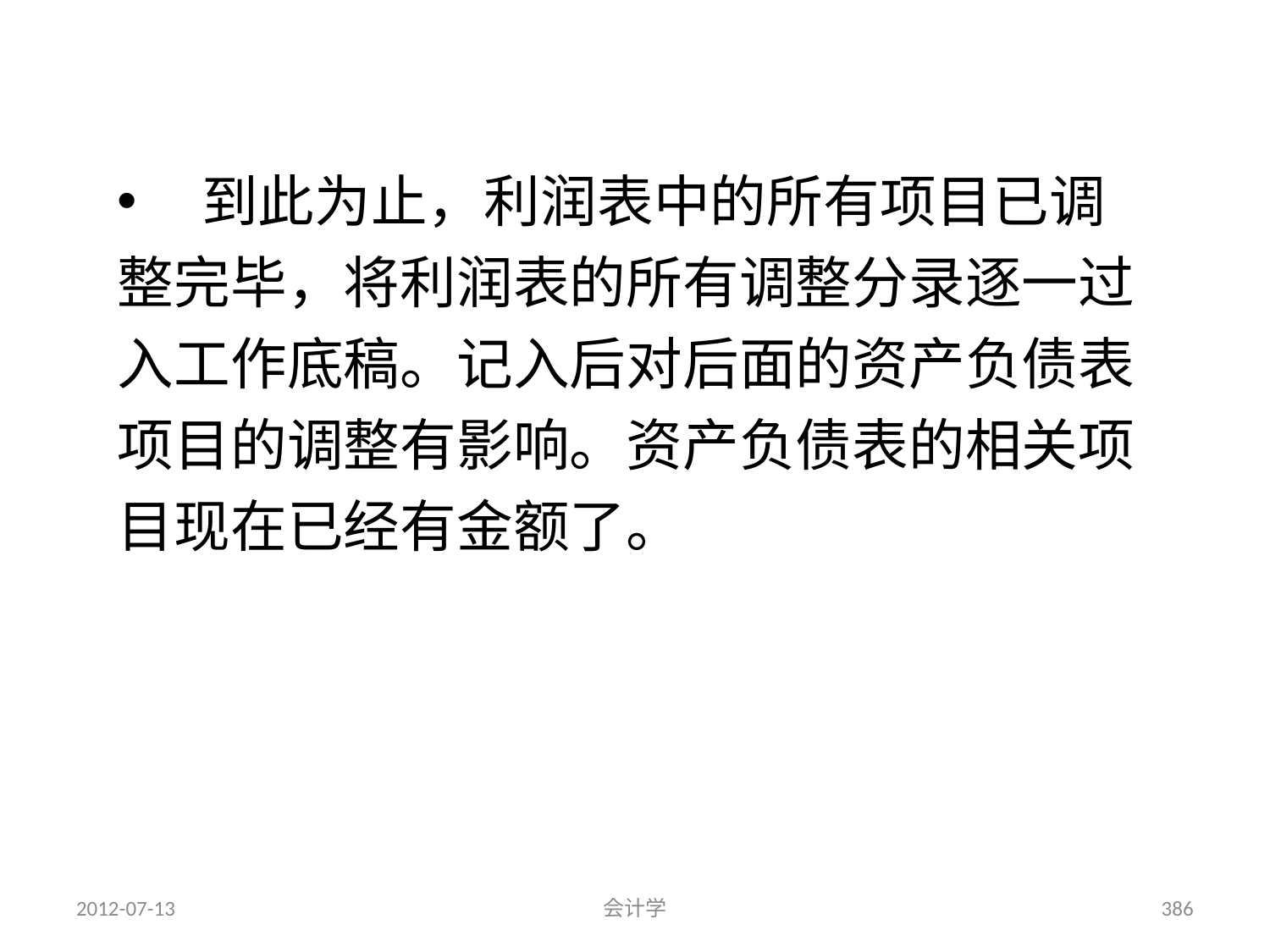

到此为止，利润表中的所有项目已调整完毕，将利润表的所有调整分录逐一过入工作底稿。记入后对后面的资产负债表项目的调整有影响。资产负债表的相关项目现在已经有金额了。

2012-07-13
会计学
386